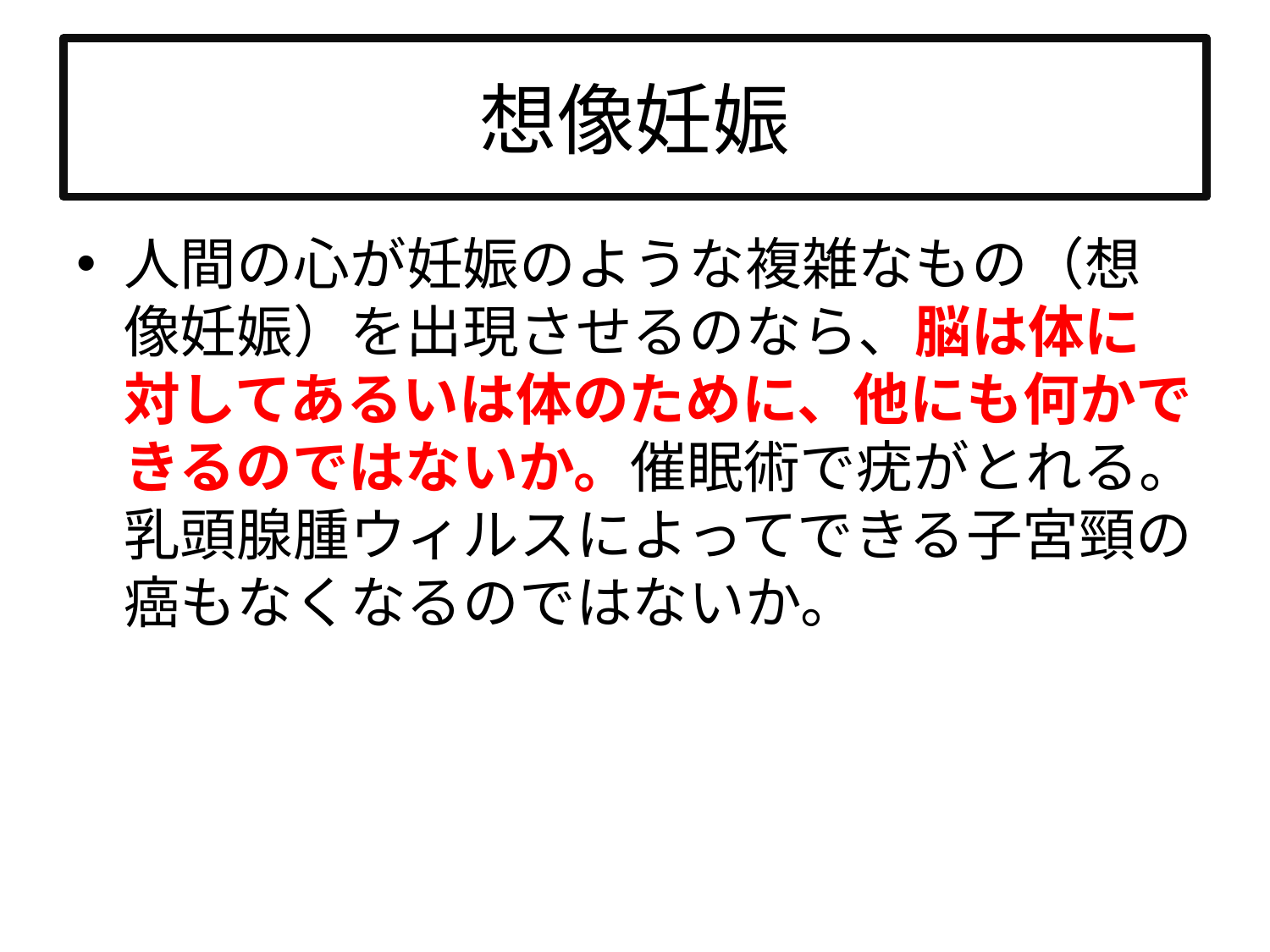

# 想像妊娠
人間の心が妊娠のような複雑なもの（想像妊娠）を出現させるのなら、脳は体に対してあるいは体のために、他にも何かできるのではないか。催眠術で疣がとれる。乳頭腺腫ウィルスによってできる子宮頸の癌もなくなるのではないか。